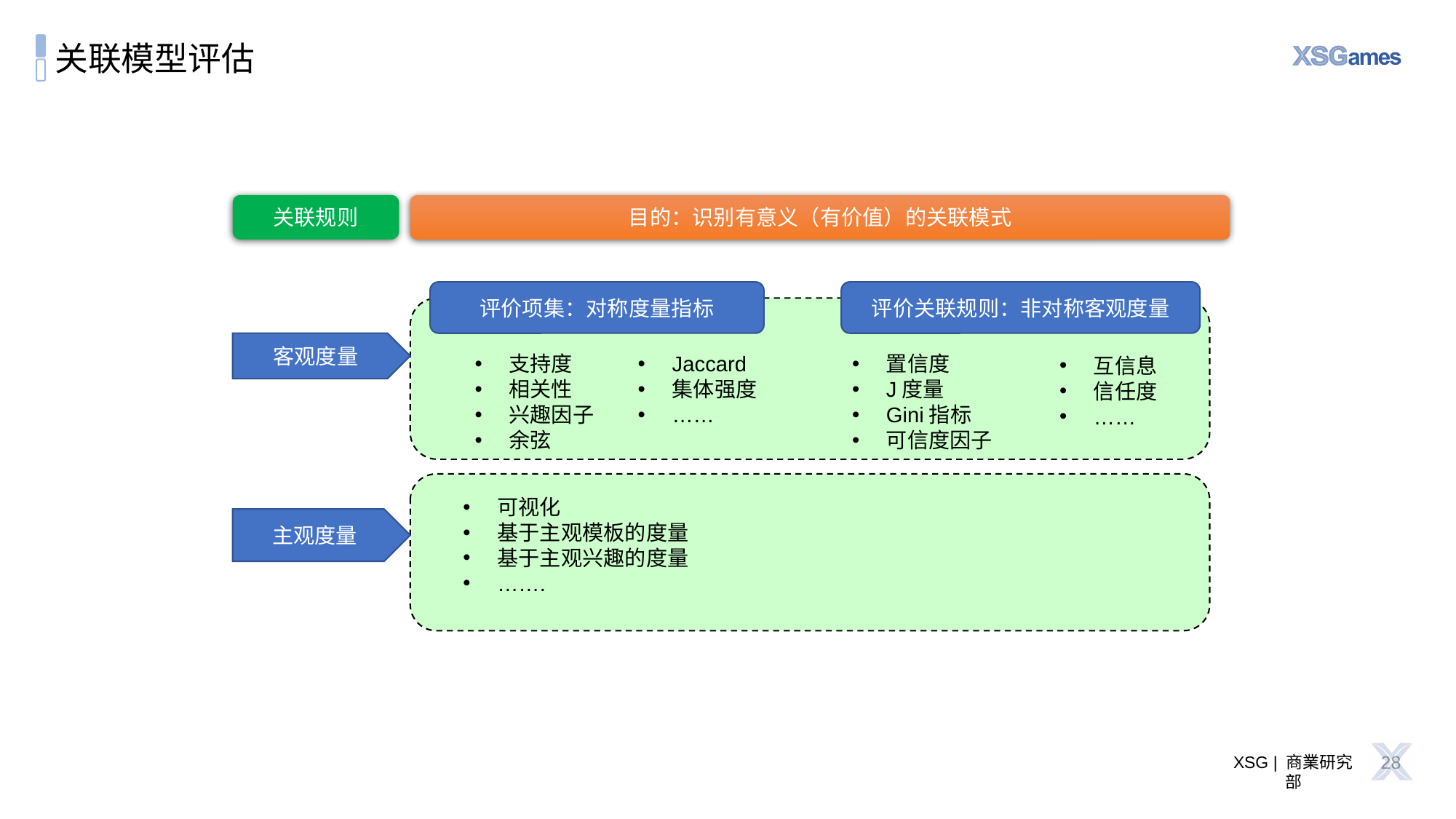

# 关联模型评估
关联规则
目的：识别有意义（有价值）的关联模式
评价项集：对称度量指标
评价关联规则：非对称客观度量

客观度量
支持度
相关性
兴趣因子
余弦

Jaccard
集体强度
……

置信度
J度量
Gini指标
可信度因子

互信息
信任度
……

可视化
基于主观模板的度量
基于主观兴趣的度量
…….
主观度量
28